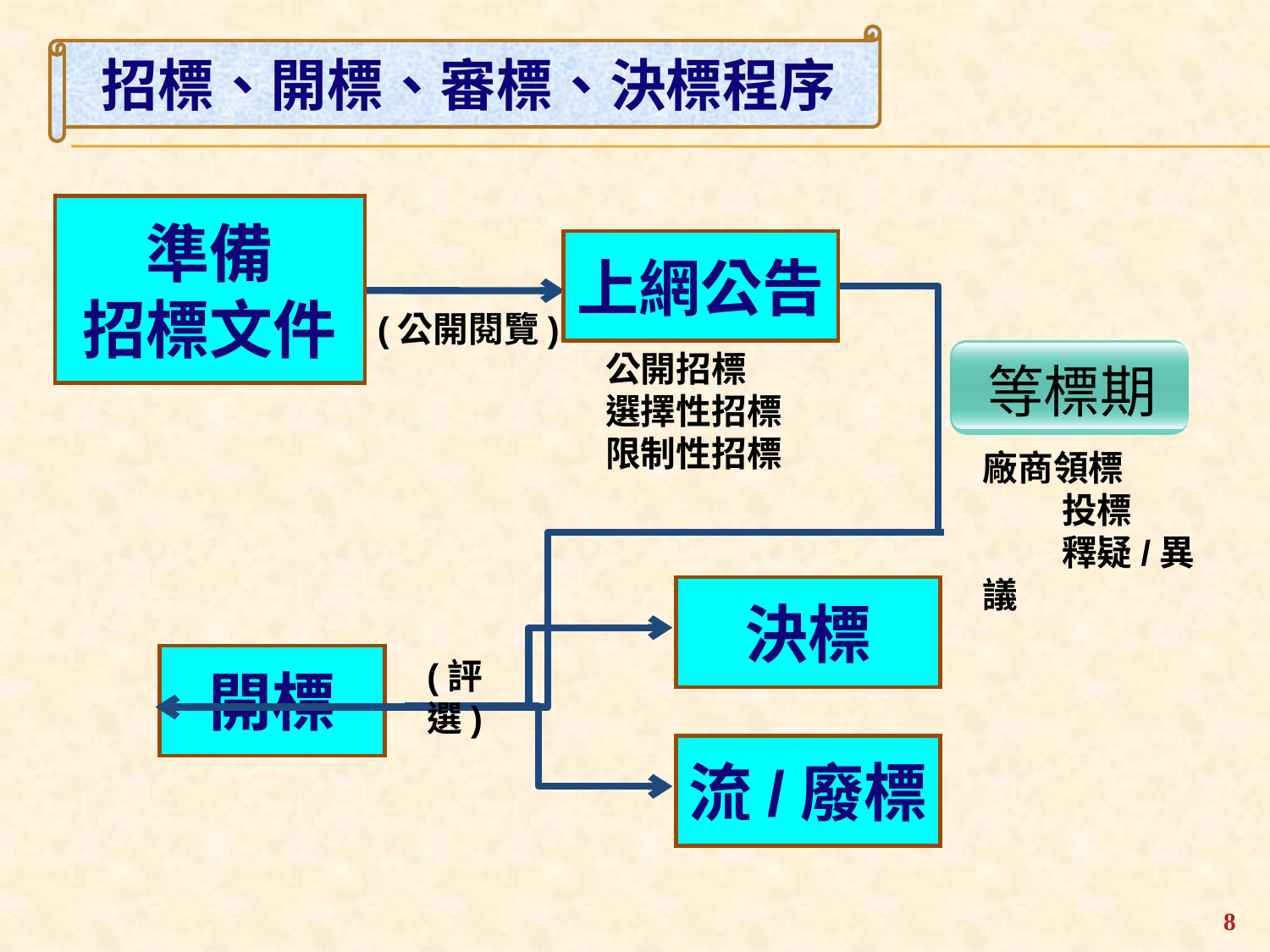

招標、開標、審標、決標程序
準備
招標文件
上網公告
(公開閱覽)
公開招標
選擇性招標
限制性招標

等標期
廠商領標
 投標
 釋疑/異議
決標
開標
(評選)
流/廢標
8